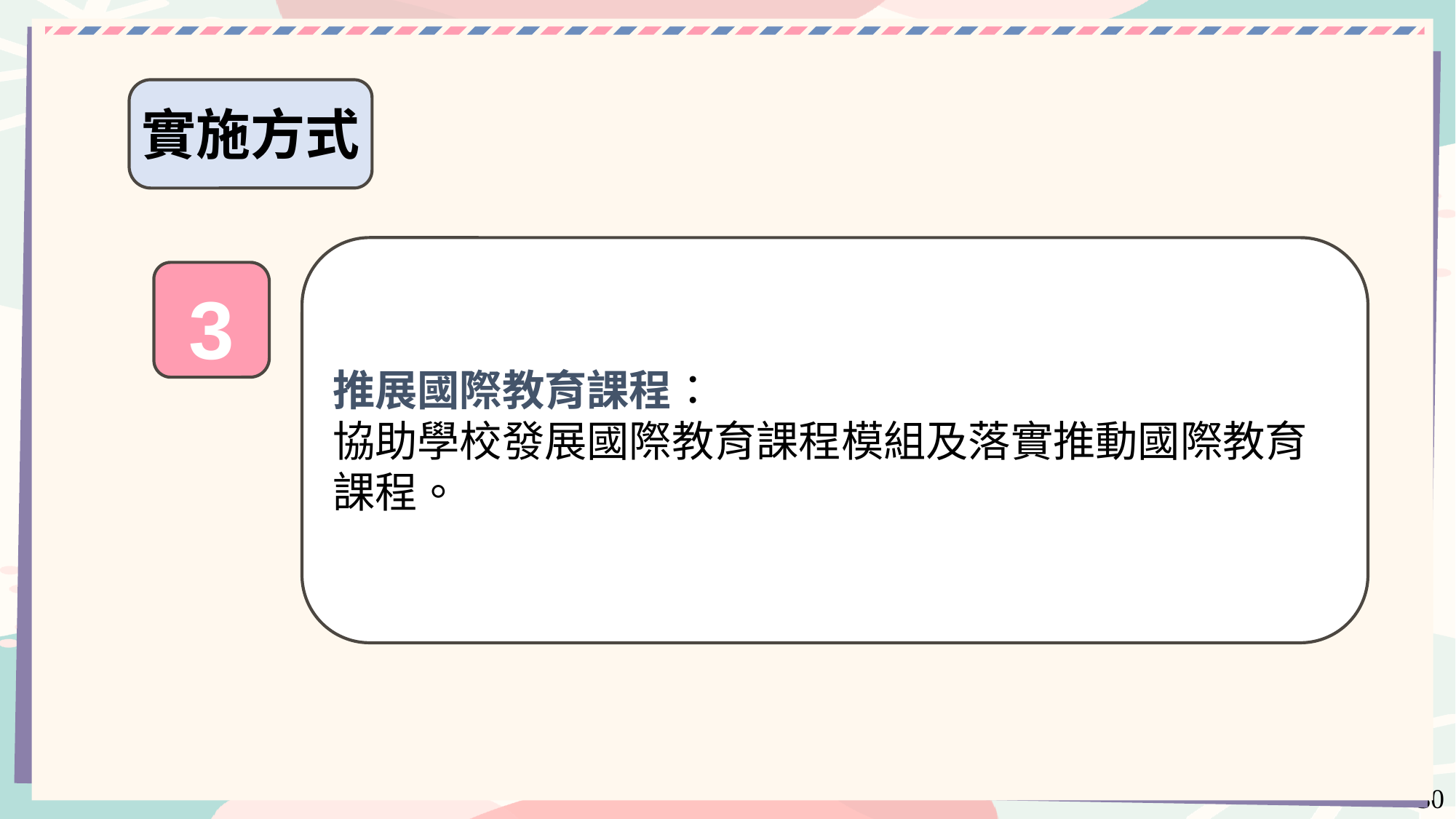

實施方式
推展國際教育課程：
協助學校發展國際教育課程模組及落實推動國際教育課程。

3
30